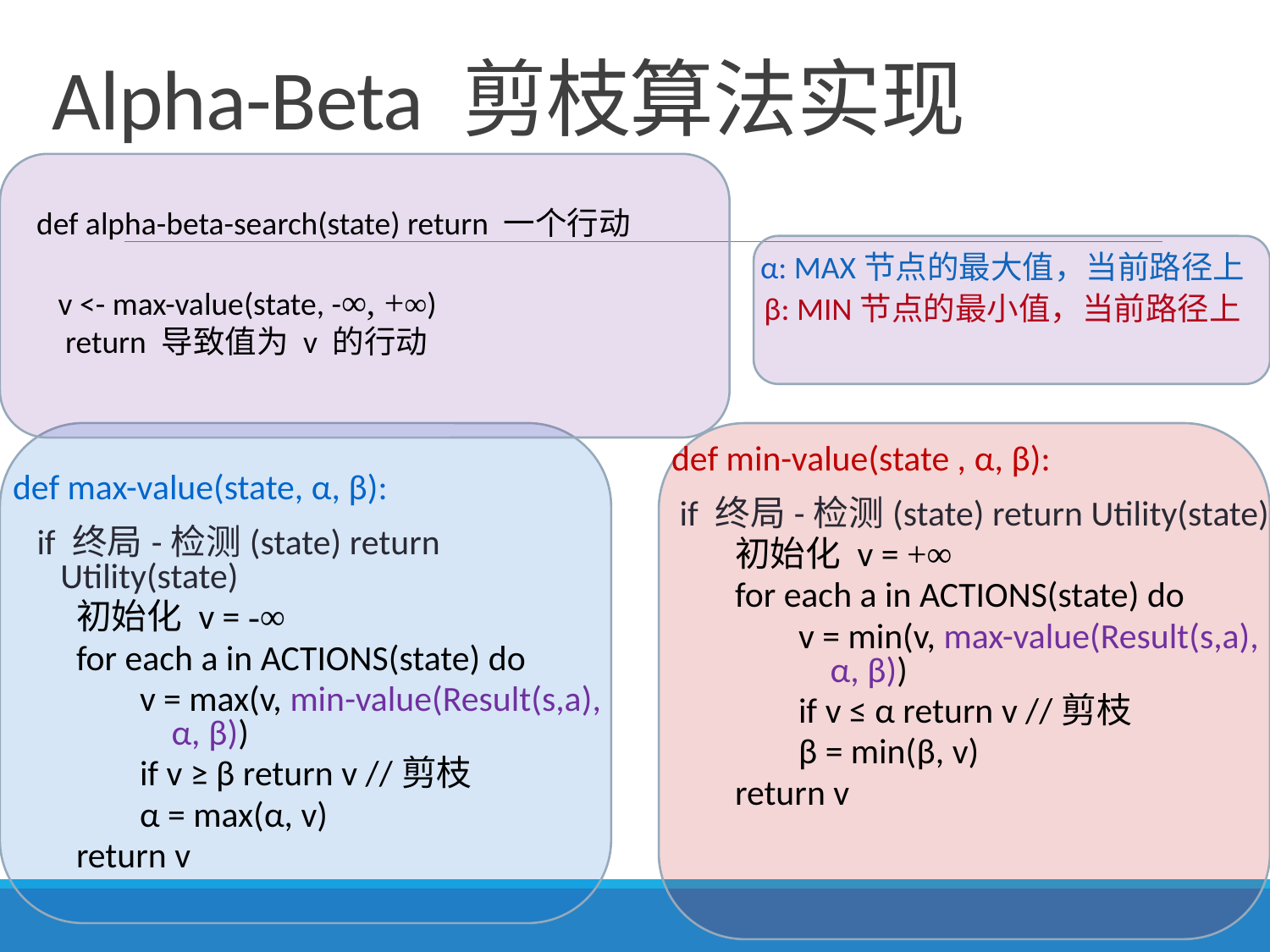

# Alpha-Beta 剪枝算法实现

def alpha-beta-search(state) return 一个行动
   v <- max-value(state, -∞, +∞)
    return 导致值为 v 的行动

α: MAX节点的最大值，当前路径上
β: MIN节点的最小值，当前路径上

def max-value(state, α, β):
   if 终局-检测(state) return Utility(state)
初始化 v = -∞
for each a in ACTIONS(state) do
v = max(v, min-value(Result(s,a), α, β))
if v ≥ β return v //剪枝
α = max(α, v)
return v

def min-value(state , α, β):
 if 终局-检测(state) return Utility(state)
初始化 v = +∞
for each a in ACTIONS(state) do
v = min(v, max-value(Result(s,a), α, β))
if v ≤ α return v //剪枝
β = min(β, v)
return v